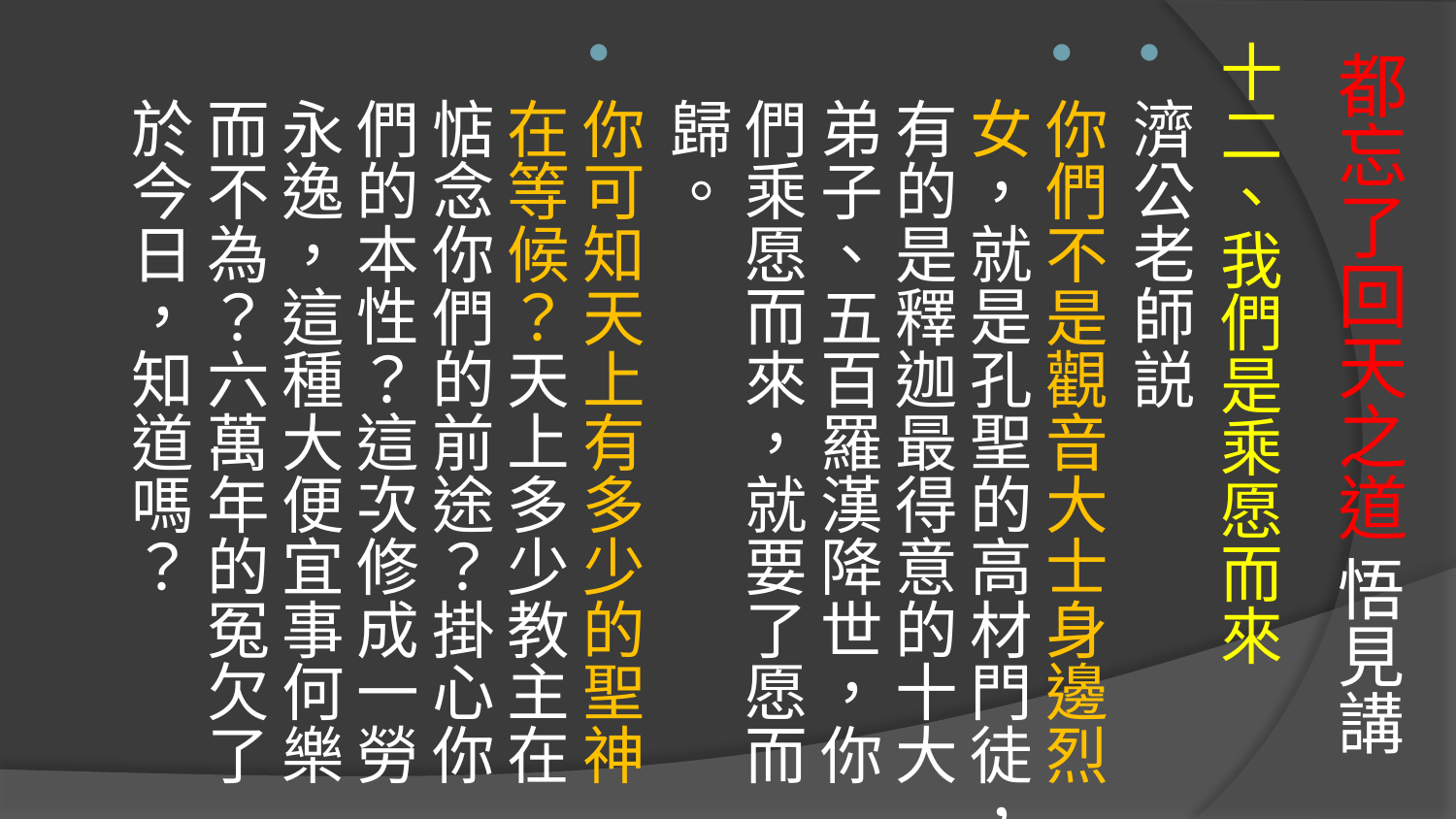

# 都忘了回天之道 悟見講
十二、我們是乘愿而來
濟公老師説
你們不是觀音大士身邊烈女，就是孔聖的高材門徒，有的是釋迦最得意的十大弟子、五百羅漢降世，你們乘愿而來，就要了愿而歸。
你可知天上有多少的聖神在等候？天上多少教主在惦念你們的前途？掛心你們的本性？這次修成一勞永逸，這種大便宜事何樂而不為？六萬年的冤欠了於今日，知道嗎？